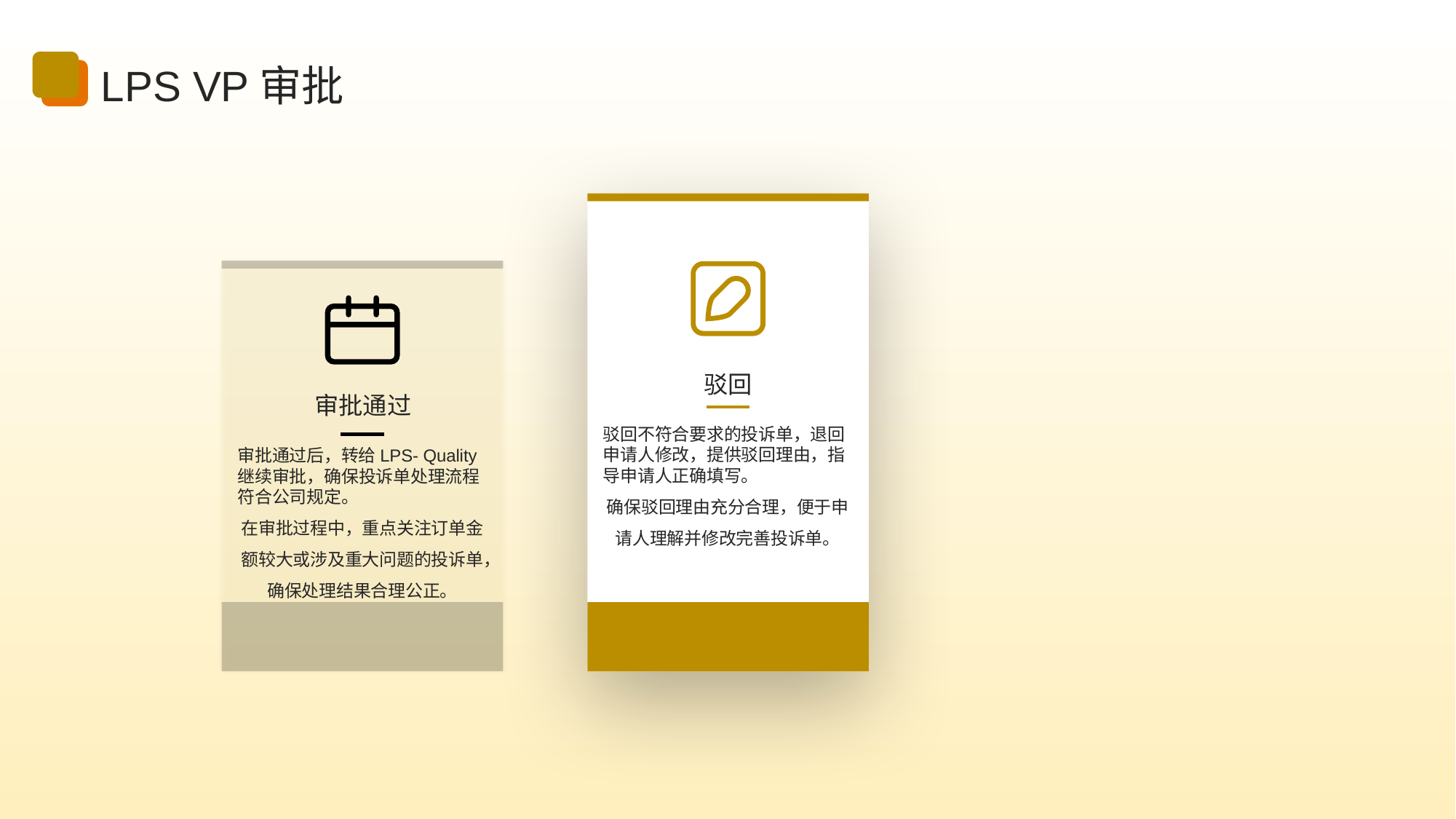

LPS VP审批

驳回
审批通过
驳回不符合要求的投诉单，退回申请人修改，提供驳回理由，指导申请人正确填写。
确保驳回理由充分合理，便于申请人理解并修改完善投诉单。
审批通过后，转给LPS- Quality继续审批，确保投诉单处理流程符合公司规定。
在审批过程中，重点关注订单金额较大或涉及重大问题的投诉单，确保处理结果合理公正。